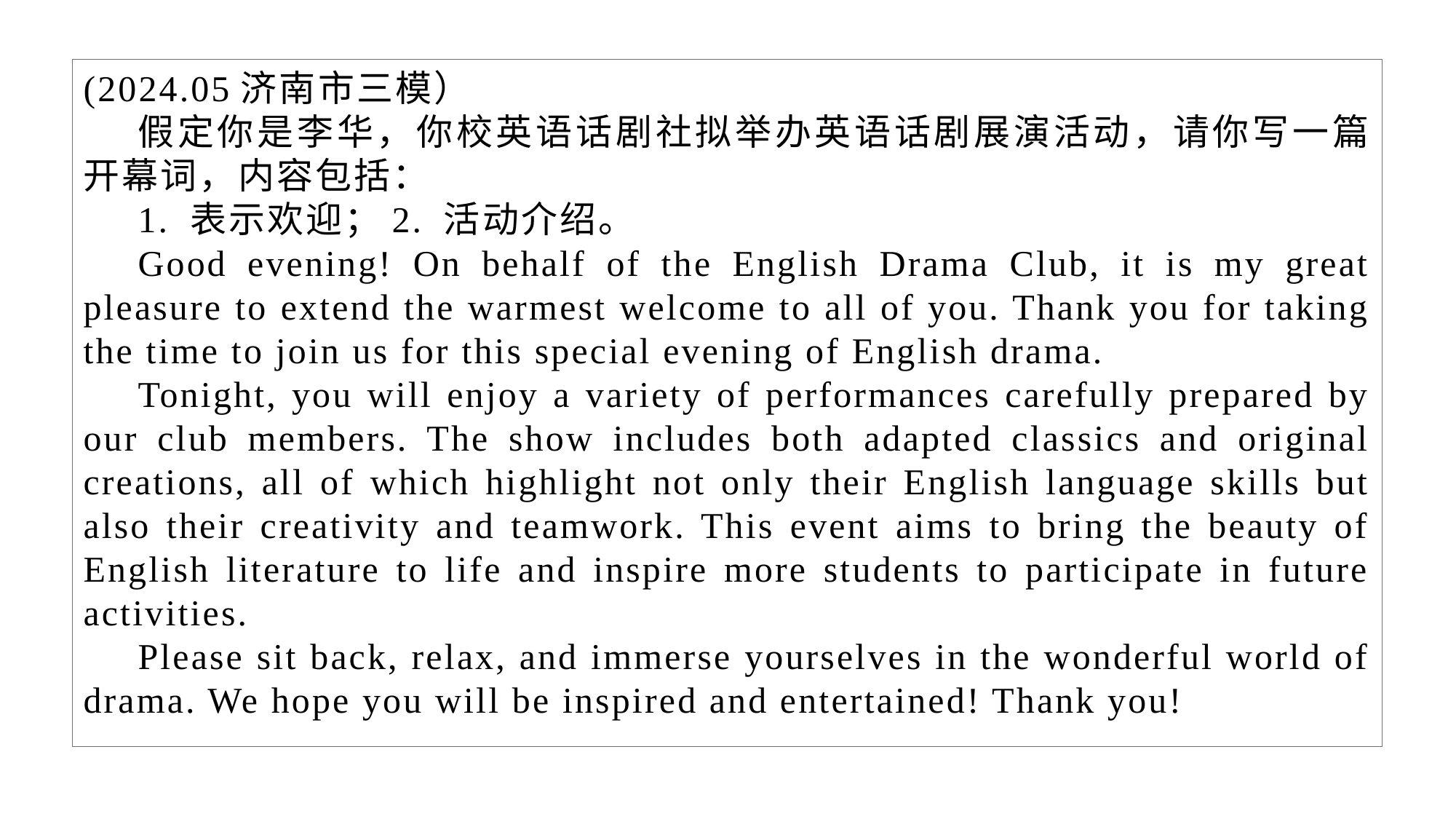

(2024.05济南市三模）
假定你是李华，你校英语话剧社拟举办英语话剧展演活动，请你写一篇开幕词，内容包括：
1. 表示欢迎；2. 活动介绍。
Good evening! On behalf of the English Drama Club, it is my great pleasure to extend the warmest welcome to all of you. Thank you for taking the time to join us for this special evening of English drama.
Tonight, you will enjoy a variety of performances carefully prepared by our club members. The show includes both adapted classics and original creations, all of which highlight not only their English language skills but also their creativity and teamwork. This event aims to bring the beauty of English literature to life and inspire more students to participate in future activities.
Please sit back, relax, and immerse yourselves in the wonderful world of drama. We hope you will be inspired and entertained! Thank you!